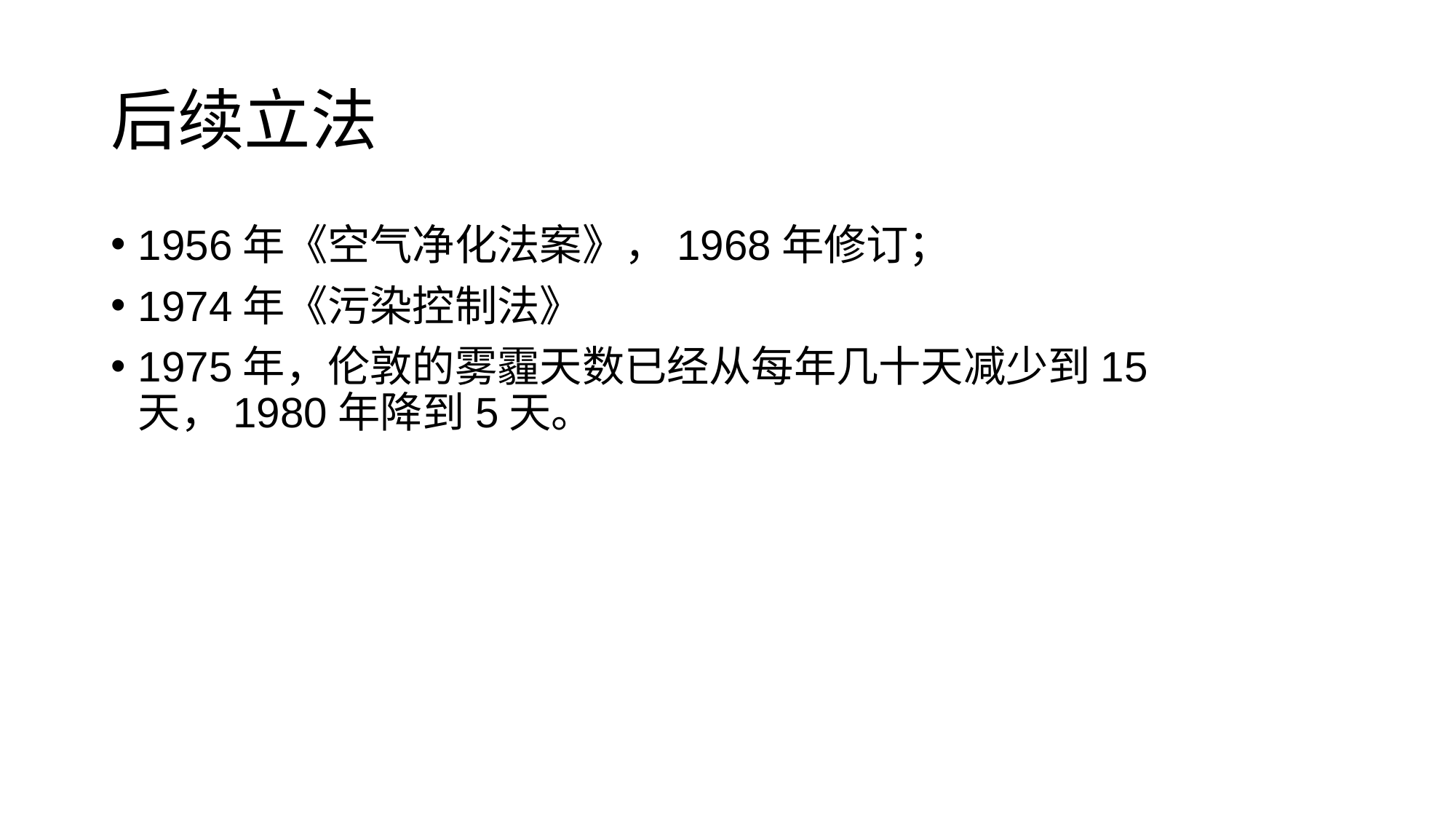

# 后续立法
1956年《空气净化法案》，1968年修订；
1974年《污染控制法》
1975年，伦敦的雾霾天数已经从每年几十天减少到15天，1980年降到5天。